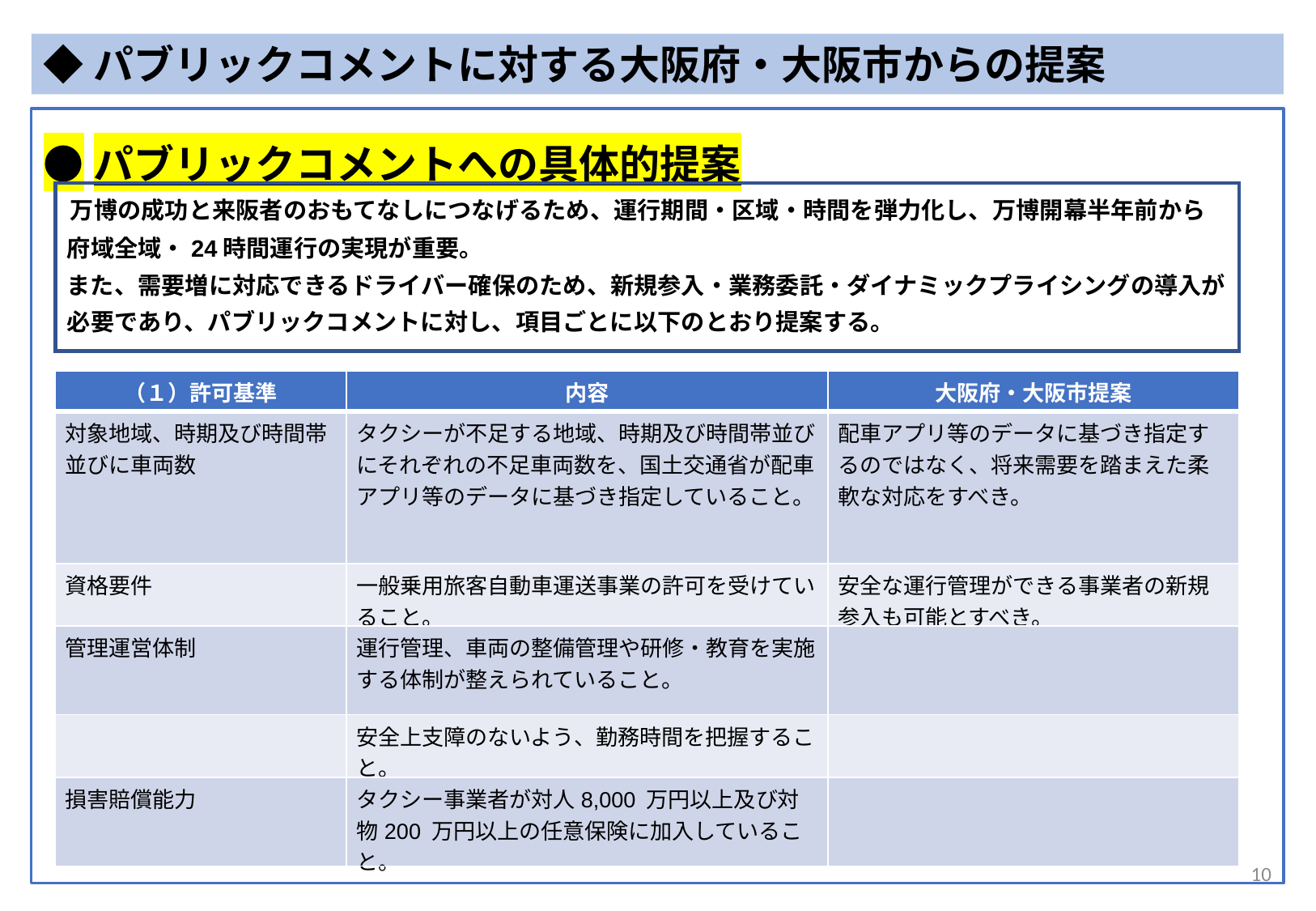

◆パブリックコメントに対する大阪府・大阪市からの提案
●パブリックコメントへの具体的提案
　万博の成功と来阪者のおもてなしにつなげるため、運行期間・区域・時間を弾力化し、万博開幕半年前から
　府域全域・24時間運行の実現が重要。
　また、需要増に対応できるドライバー確保のため、新規参入・業務委託・ダイナミックプライシングの導入が
　必要であり、パブリックコメントに対し、項目ごとに以下のとおり提案する。

| （１）許可基準 | 内容 | 大阪府・大阪市提案 |
| --- | --- | --- |
| 対象地域、時期及び時間帯並びに車両数 | タクシーが不足する地域、時期及び時間帯並びにそれぞれの不足車両数を、国土交通省が配車アプリ等のデータに基づき指定していること。 | 配車アプリ等のデータに基づき指定するのではなく、将来需要を踏まえた柔軟な対応をすべき。 |
| 資格要件 | 一般乗用旅客自動車運送事業の許可を受けていること。 | 安全な運行管理ができる事業者の新規参入も可能とすべき。 |
| 管理運営体制 | 運行管理、車両の整備管理や研修・教育を実施する体制が整えられていること。 |  |
|  | 安全上支障のないよう、勤務時間を把握すること。 |  |
| 損害賠償能力 | タクシー事業者が対人8,000 万円以上及び対物200 万円以上の任意保険に加入していること。 |  |
10